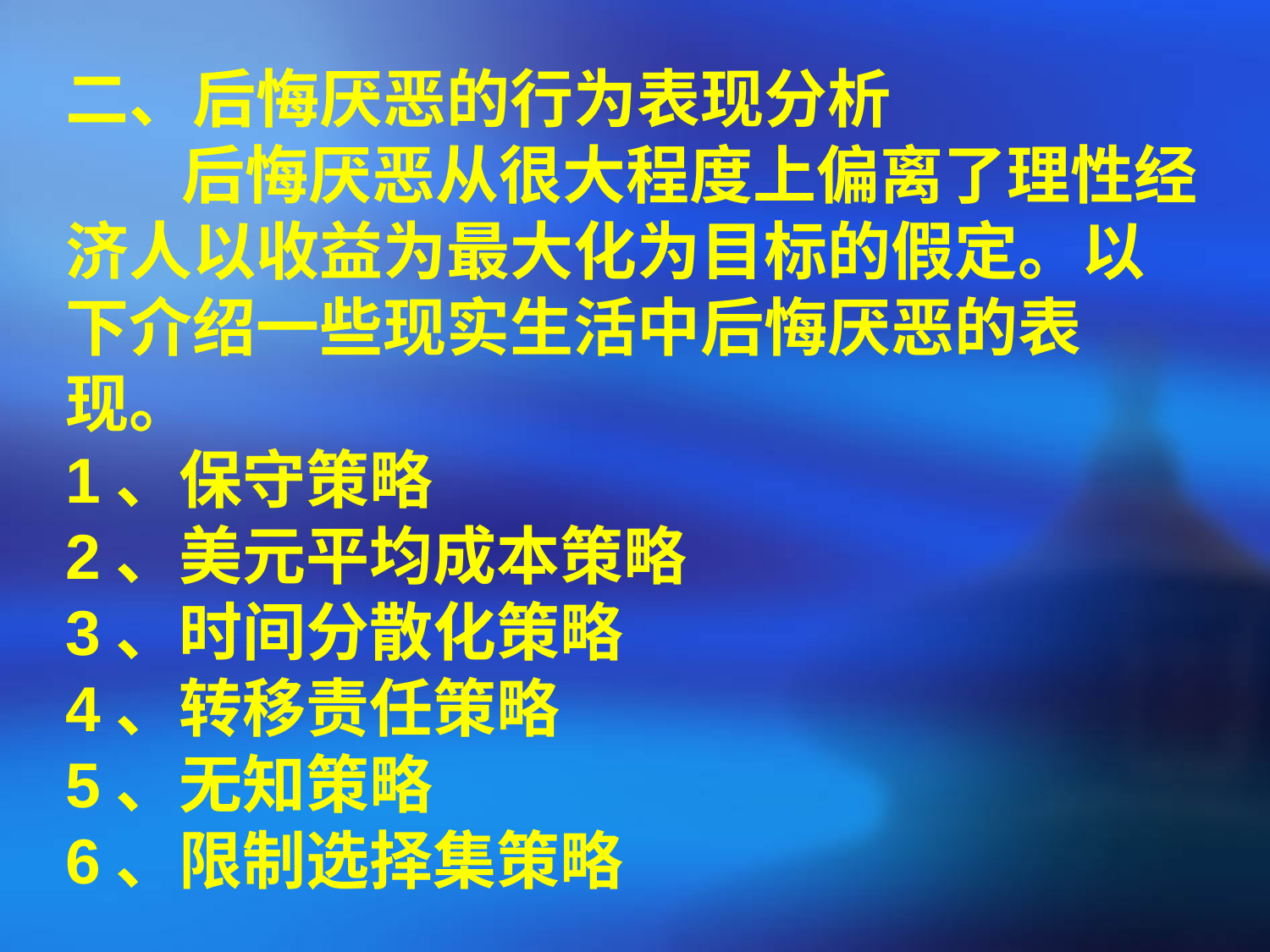

二、后悔厌恶的行为表现分析
       后悔厌恶从很大程度上偏离了理性经济人以收益为最大化为目标的假定。以下介绍一些现实生活中后悔厌恶的表现。
1、保守策略
2、美元平均成本策略
3、时间分散化策略
4、转移责任策略
5、无知策略
6、限制选择集策略